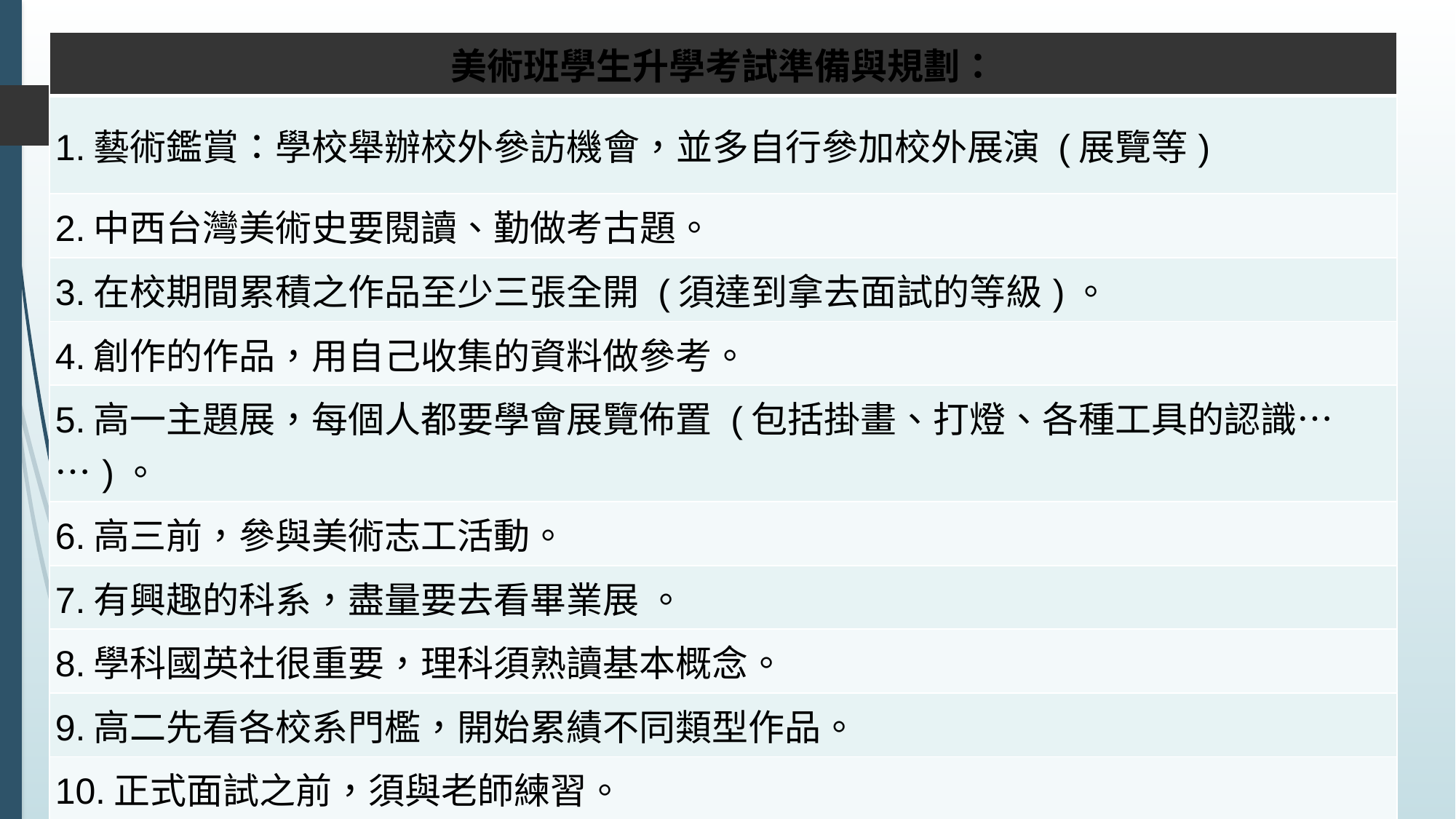

| 美術班學生升學考試準備與規劃： |
| --- |
| 1.藝術鑑賞：學校舉辦校外參訪機會，並多自行參加校外展演 (展覽等) |
| 2.中西台灣美術史要閱讀、勤做考古題。 |
| 3.在校期間累積之作品至少三張全開 (須達到拿去面試的等級)。 |
| 4.創作的作品，用自己收集的資料做參考。 |
| 5.高一主題展，每個人都要學會展覽佈置 (包括掛畫、打燈、各種工具的認識……)。 |
| 6.高三前，參與美術志工活動。 |
| 7.有興趣的科系，盡量要去看畢業展 。 |
| 8.學科國英社很重要，理科須熟讀基本概念。 |
| 9.高二先看各校系門檻，開始累績不同類型作品。 |
| 10.正式面試之前，須與老師練習。 |